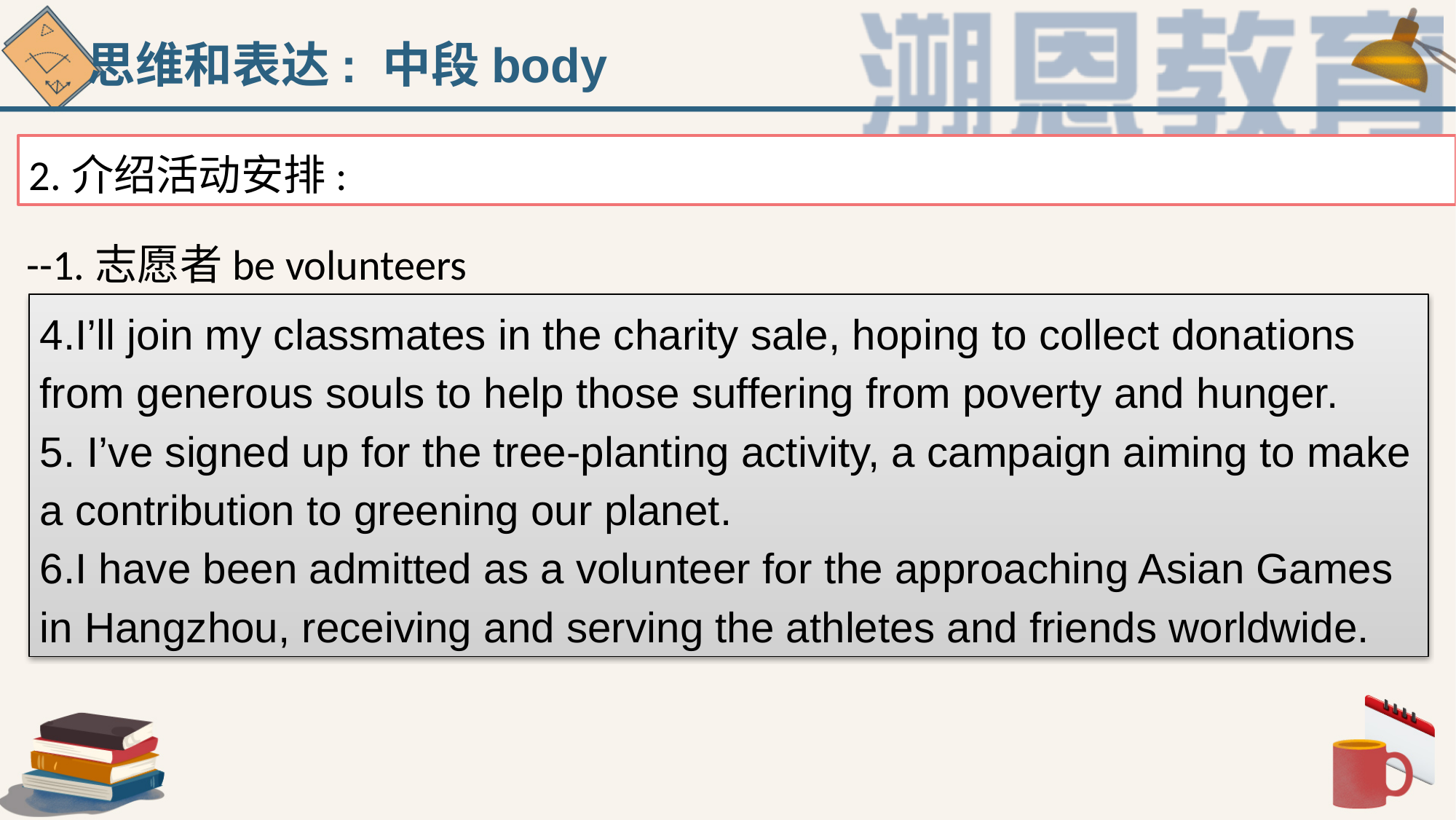

思维和表达: 中段body

2.介绍活动安排:
--1.志愿者be volunteers
4.I’ll join my classmates in the charity sale, hoping to collect donations from generous souls to help those suffering from poverty and hunger.
5. I’ve signed up for the tree-planting activity, a campaign aiming to make a contribution to greening our planet.
6.I have been admitted as a volunteer for the approaching Asian Games in Hangzhou, receiving and serving the athletes and friends worldwide.